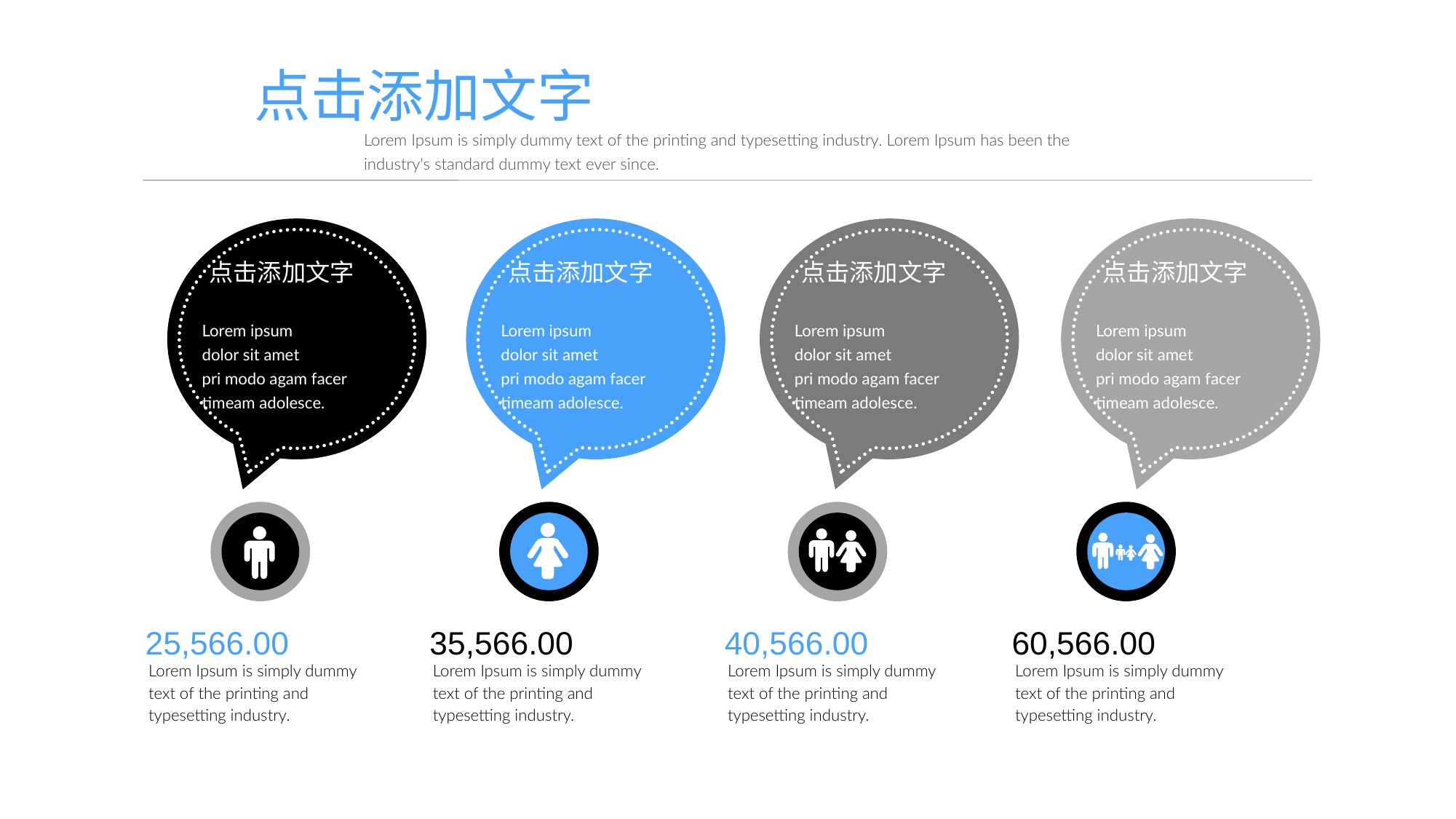

点击添加文字
Lorem Ipsum is simply dummy text of the printing and typesetting industry. Lorem Ipsum has been the industry's standard dummy text ever since.

Lorem ipsum
dolor sit amet
pri modo agam facer timeam adolesce.
点击添加文字

Lorem ipsum
dolor sit amet
pri modo agam facer timeam adolesce.
点击添加文字

Lorem ipsum
dolor sit amet
pri modo agam facer timeam adolesce.
点击添加文字

Lorem ipsum
dolor sit amet
pri modo agam facer timeam adolesce.
点击添加文字

25,566.00
Lorem Ipsum is simply dummy text of the printing and typesetting industry.
35,566.00
Lorem Ipsum is simply dummy text of the printing and typesetting industry.
40,566.00
Lorem Ipsum is simply dummy text of the printing and typesetting industry.
60,566.00
Lorem Ipsum is simply dummy text of the printing and typesetting industry.